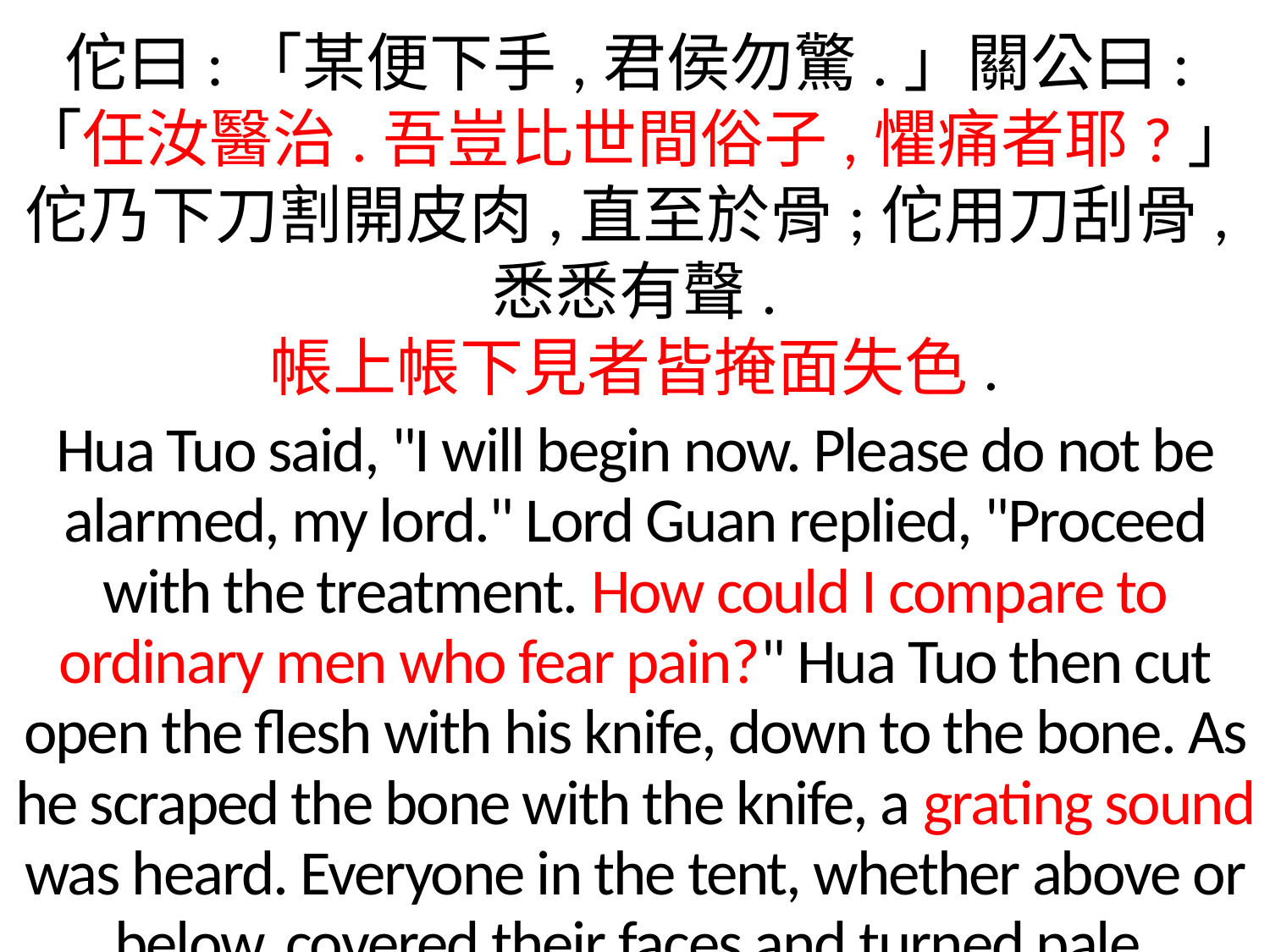

佗曰:「某便下手,君侯勿驚.」關公曰:「任汝醫治.吾豈比世間俗子,懼痛者耶?」佗乃下刀割開皮肉,直至於骨;佗用刀刮骨,悉悉有聲.
帳上帳下見者皆掩面失色.
Hua Tuo said, "I will begin now. Please do not be alarmed, my lord." Lord Guan replied, "Proceed with the treatment. How could I compare to ordinary men who fear pain?" Hua Tuo then cut open the flesh with his knife, down to the bone. As he scraped the bone with the knife, a grating sound was heard. Everyone in the tent, whether above or below, covered their faces and turned pale.